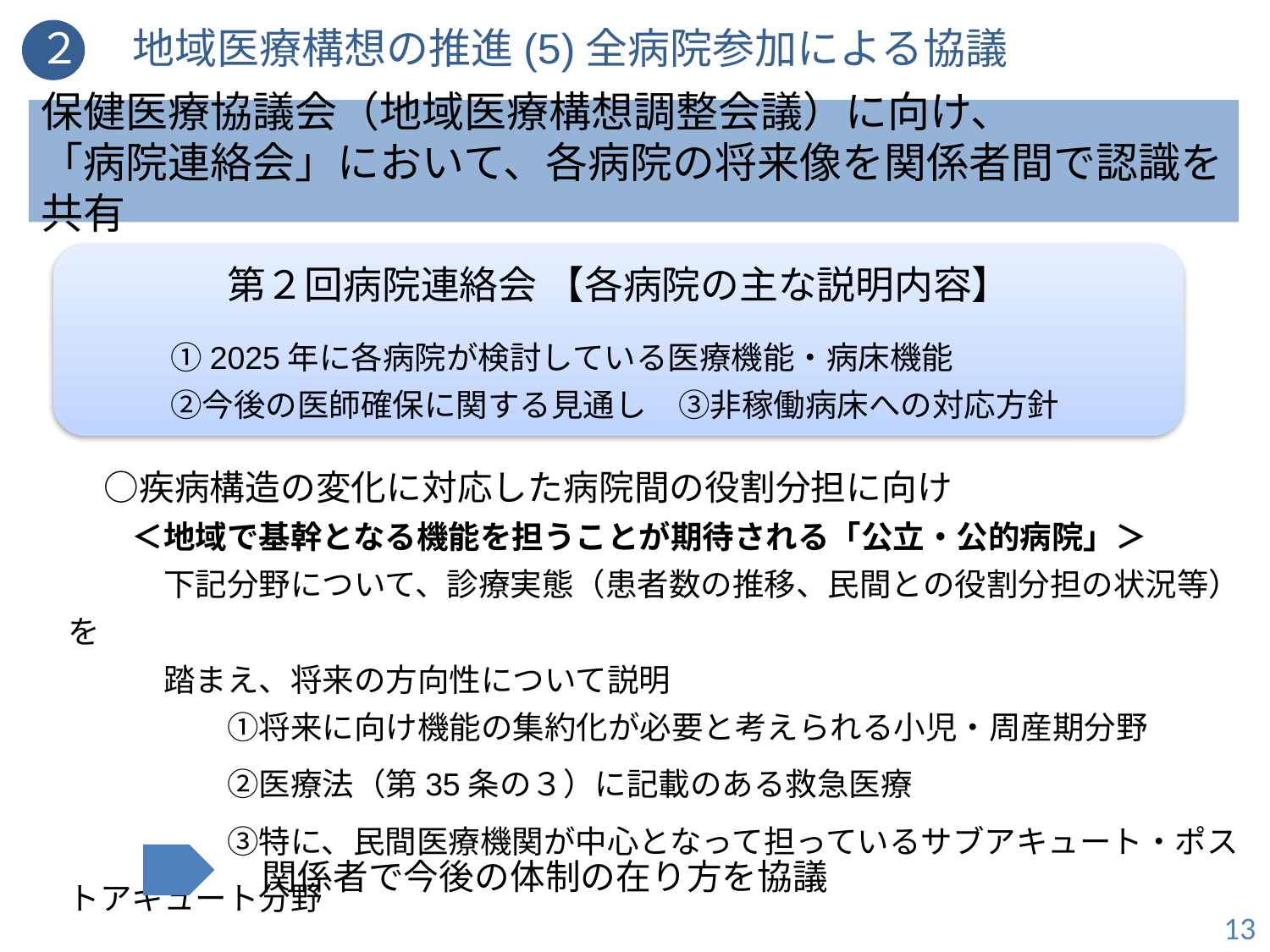

２ 　地域医療構想の推進(5)全病院参加による協議

保健医療協議会（地域医療構想調整会議）に向け、
「病院連絡会」において、各病院の将来像を関係者間で認識を共有
第２回病院連絡会 【各病院の主な説明内容】

　　　①2025年に各病院が検討している医療機能・病床機能
　　　②今後の医師確保に関する見通し　③非稼働病床への対応方針
　○疾病構造の変化に対応した病院間の役割分担に向け
　　＜地域で基幹となる機能を担うことが期待される「公立・公的病院」＞
　　　下記分野について、診療実態（患者数の推移、民間との役割分担の状況等）を
　　　踏まえ、将来の方向性について説明
　　　　　①将来に向け機能の集約化が必要と考えられる小児・周産期分野
　　　　　②医療法（第35条の３）に記載のある救急医療
　　　　　③特に、民間医療機関が中心となって担っているサブアキュート・ポストアキュート分野

　関係者で今後の体制の在り方を協議
13